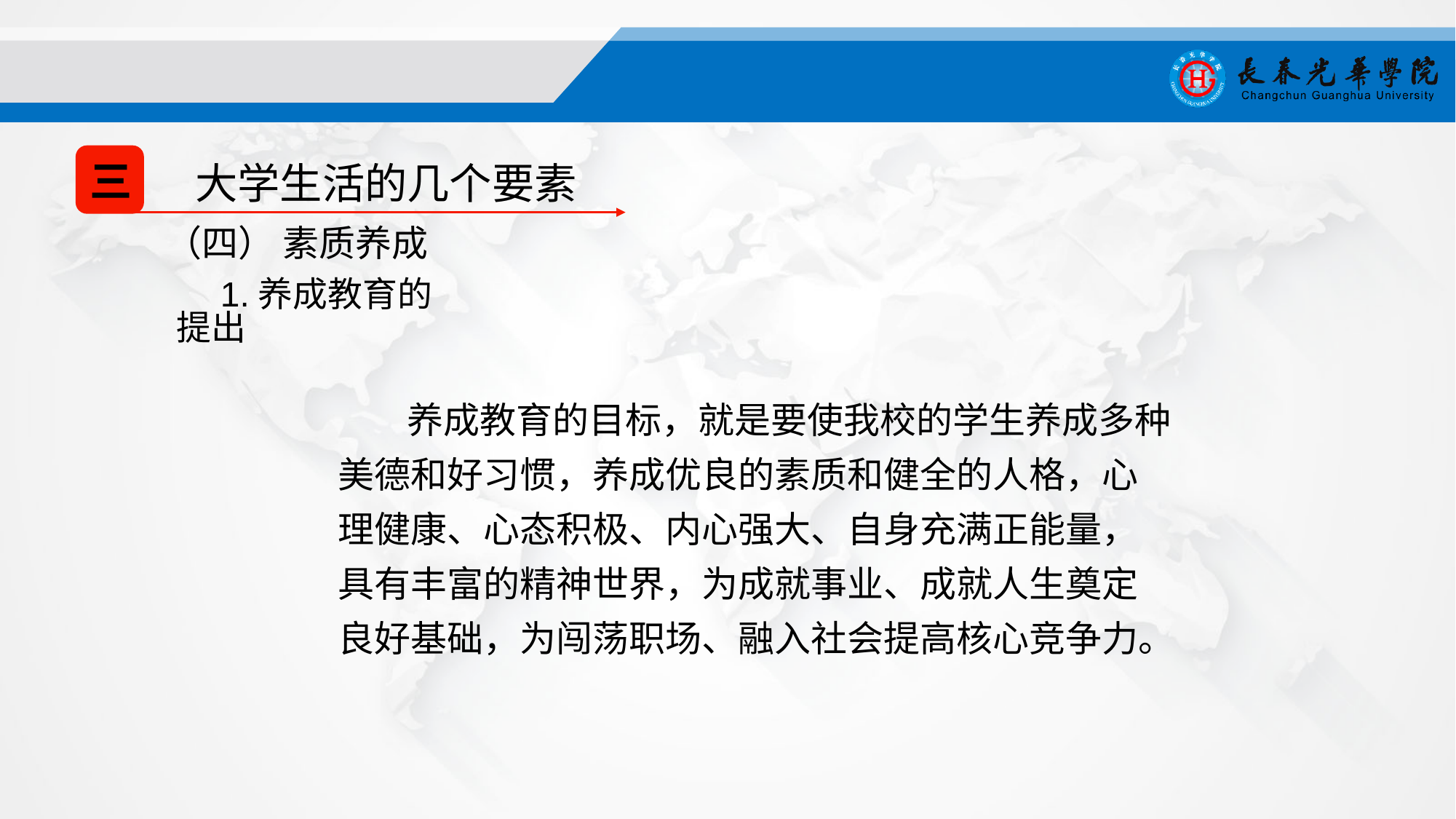

三
大学生活的几个要素
（四） 素质养成
1.养成教育的提出
养成教育的目标，就是要使我校的学生养成多种美德和好习惯，养成优良的素质和健全的人格，心理健康、心态积极、内心强大、自身充满正能量，具有丰富的精神世界，为成就事业、成就人生奠定良好基础，为闯荡职场、融入社会提高核心竞争力。